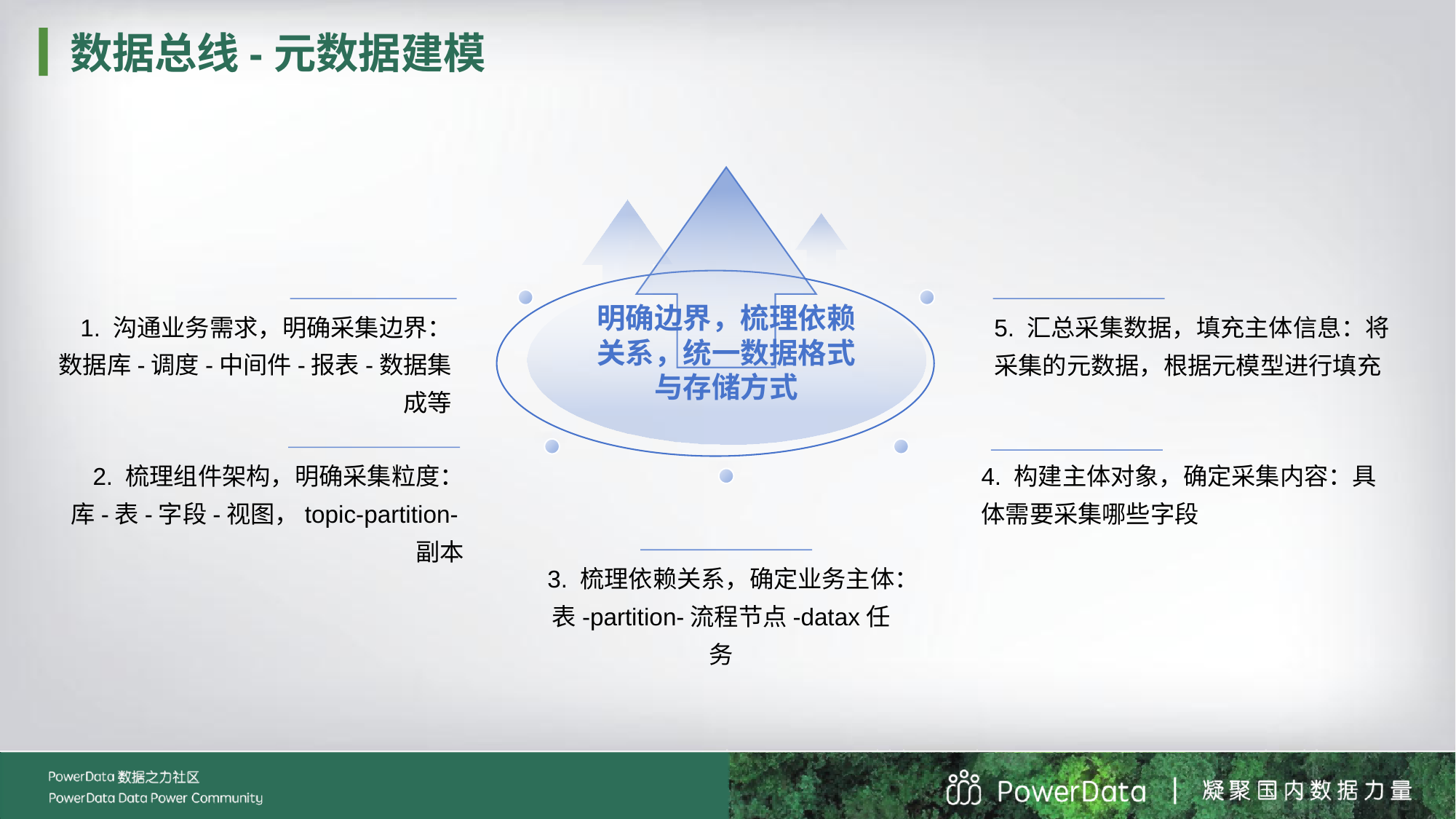

数据总线-元数据建模

明确边界，梳理依赖关系，统一数据格式与存储方式

1. 沟通业务需求，明确采集边界：数据库-调度-中间件-报表-数据集成等
5. 汇总采集数据，填充主体信息：将采集的元数据，根据元模型进行填充

2. 梳理组件架构，明确采集粒度：库-表-字段-视图，topic-partition-副本
4. 构建主体对象，确定采集内容：具体需要采集哪些字段

3. 梳理依赖关系，确定业务主体：表-partition-流程节点-datax任务